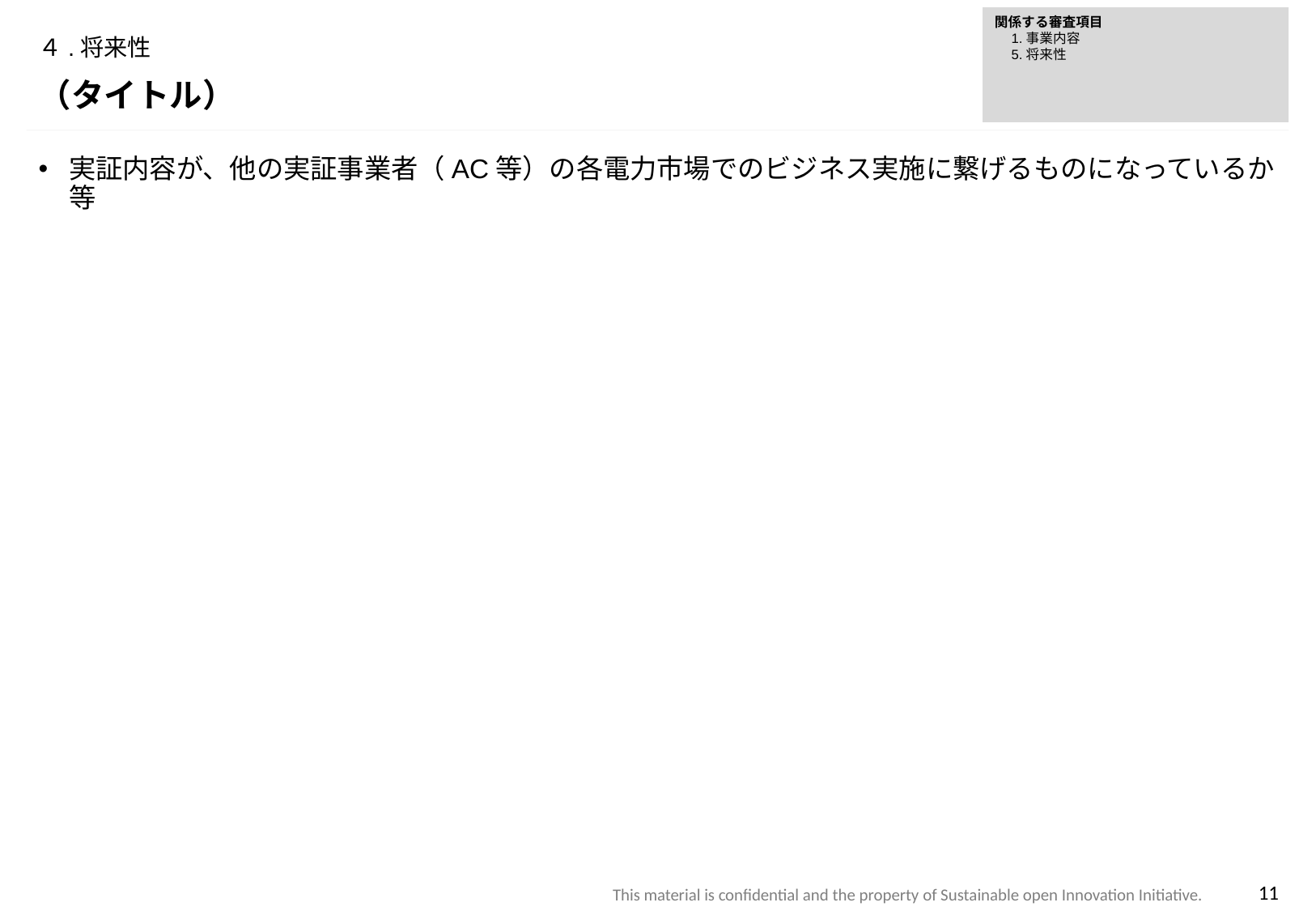

関係する審査項目
　1.事業内容
　5.将来性
# ４.将来性
（タイトル）
実証内容が、他の実証事業者（AC等）の各電力市場でのビジネス実施に繋げるものになっているか等